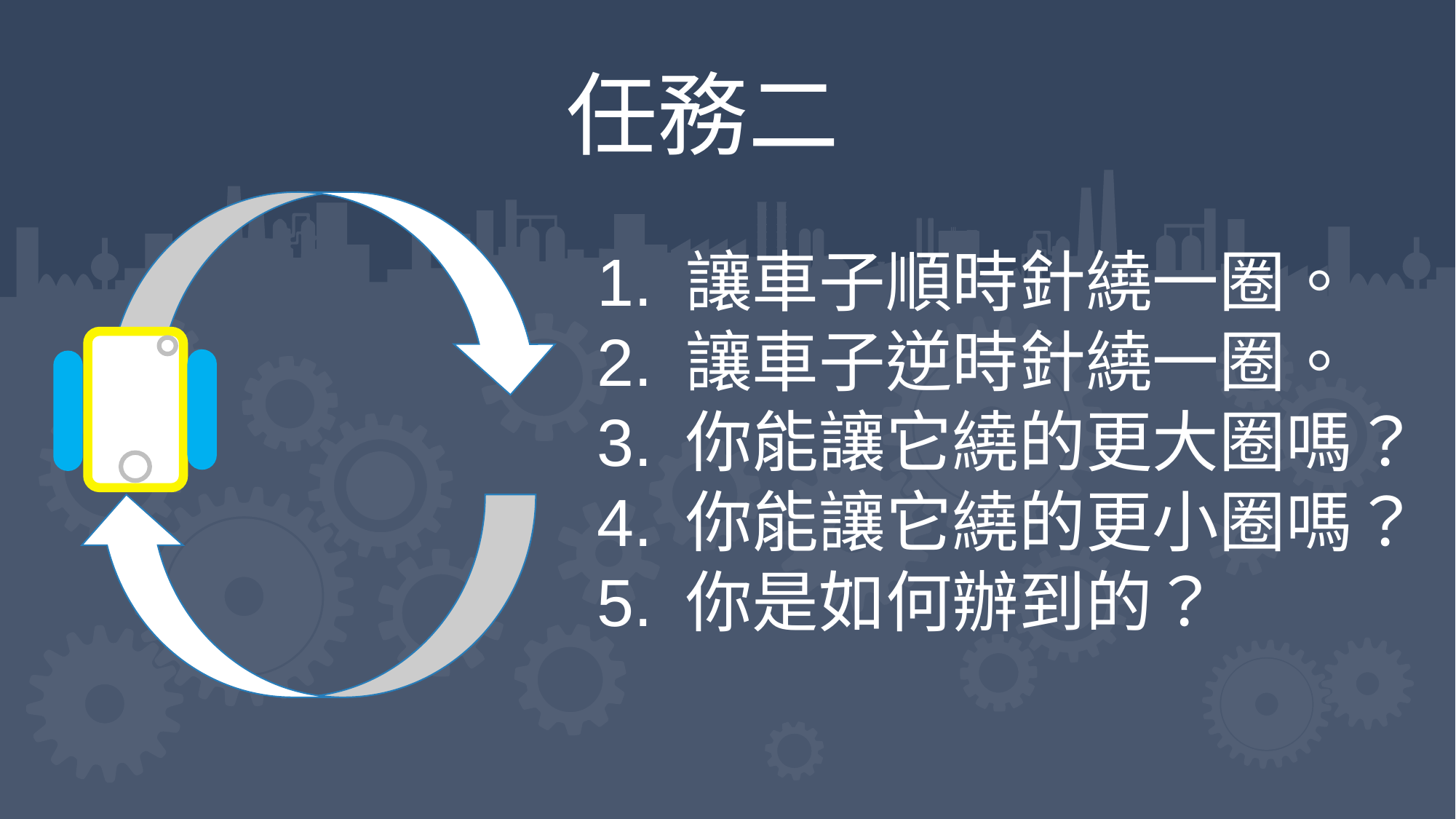

任務二

讓車子順時針繞一圈。
讓車子逆時針繞一圈。
你能讓它繞的更大圈嗎？
你能讓它繞的更小圈嗎？
你是如何辦到的？